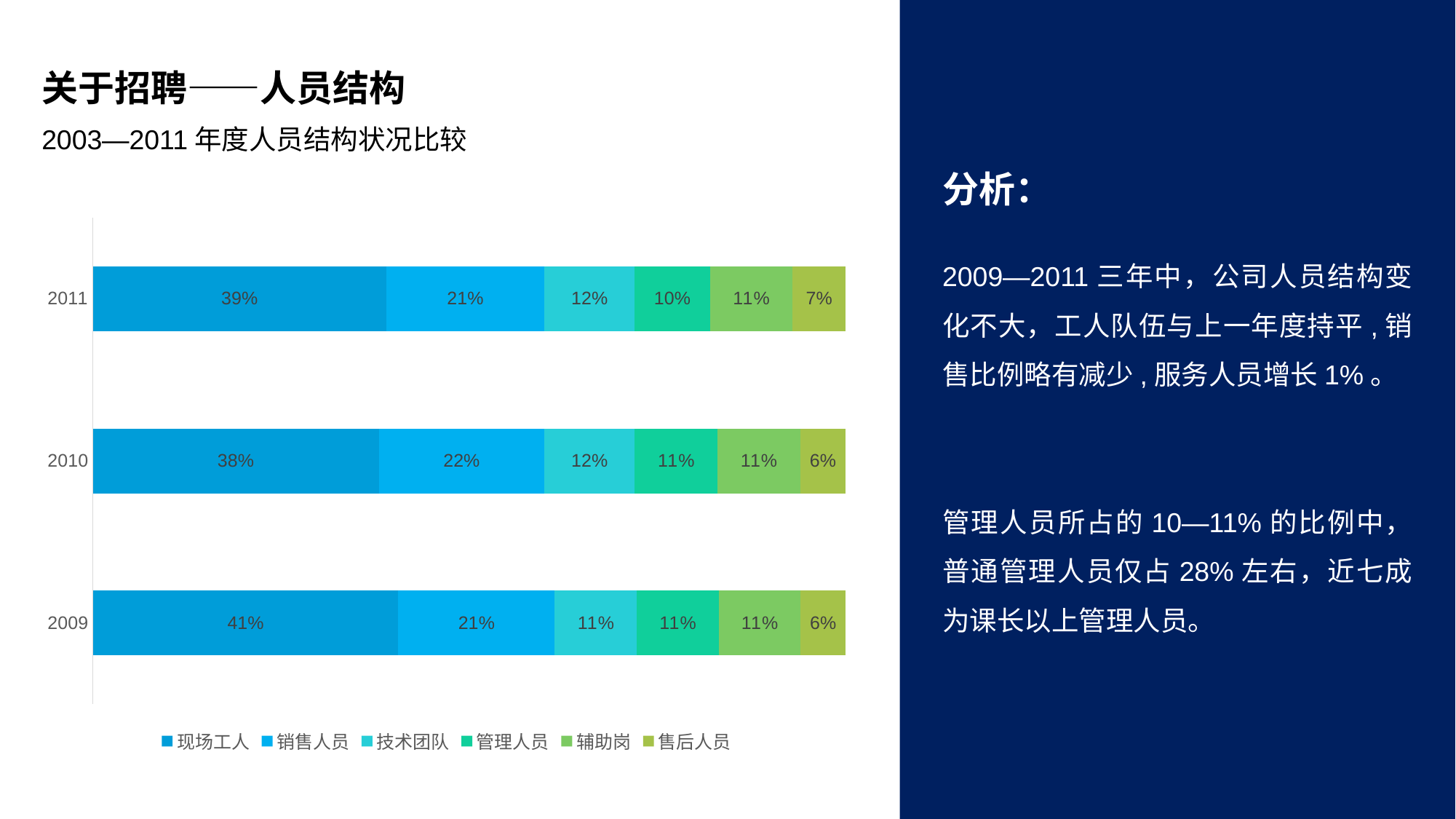

关于招聘——人员结构
2003—2011年度人员结构状况比较
分析：

2009—2011三年中，公司人员结构变化不大，工人队伍与上一年度持平,销售比例略有减少,服务人员增长1%。

管理人员所占的10—11%的比例中，普通管理人员仅占28%左右，近七成为课长以上管理人员。

### Chart

| Category | 现场工人 | 销售人员 | 技术团队 | 管理人员 | 辅助岗 | 售后人员 |
|---|---|---|---|---|---|---|
| 2009 | 0.41 | 0.21 | 0.11 | 0.11 | 0.11 | 0.06 |
| 2010 | 0.38 | 0.22 | 0.12 | 0.11 | 0.11 | 0.06 |
| 2011 | 0.39 | 0.21 | 0.12 | 0.1 | 0.11 | 0.07 |